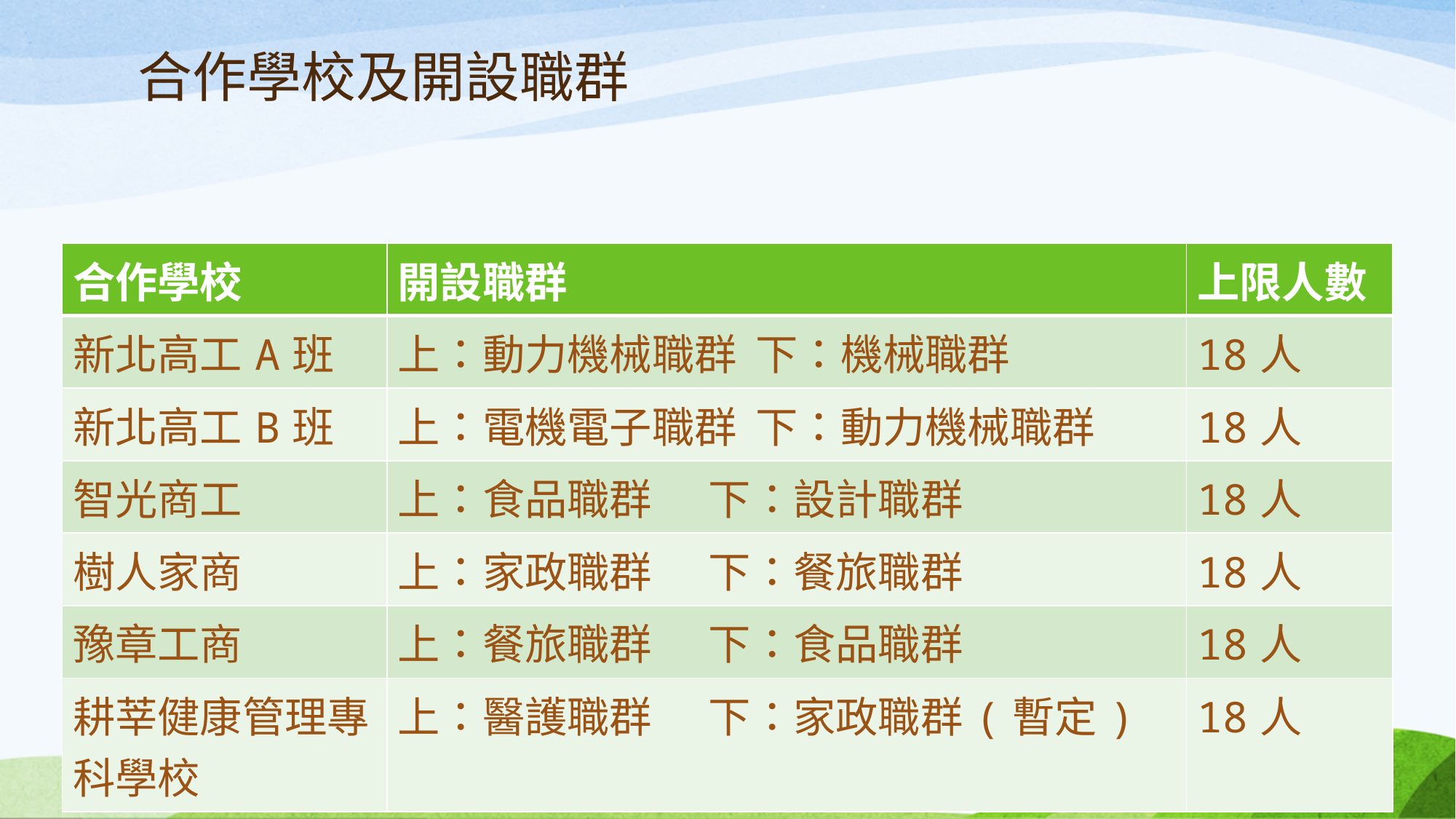

# 合作學校及開設職群
| 合作學校 | 開設職群 | 上限人數 |
| --- | --- | --- |
| 新北高工A班 | 上：動力機械職群 下：機械職群 | 18人 |
| 新北高工B班 | 上：電機電子職群 下：動力機械職群 | 18人 |
| 智光商工 | 上：食品職群 下：設計職群 | 18人 |
| 樹人家商 | 上：家政職群 下：餐旅職群 | 18人 |
| 豫章工商 | 上：餐旅職群 下：食品職群 | 18人 |
| 耕莘健康管理專科學校 | 上：醫護職群 下：家政職群(暫定) | 18人 |